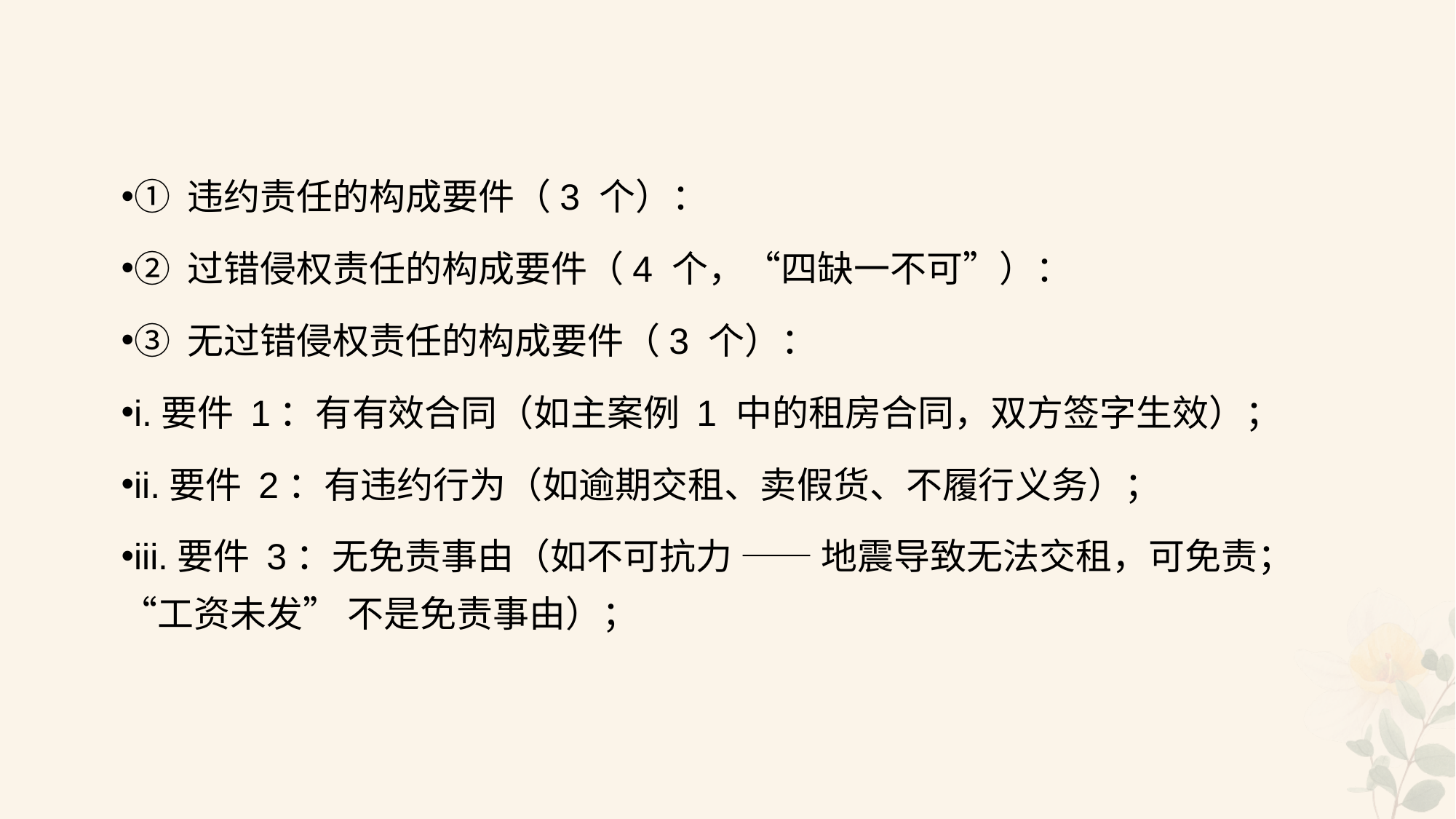

#
① 违约责任的构成要件（3 个）：
② 过错侵权责任的构成要件（4 个，“四缺一不可”）：
③ 无过错侵权责任的构成要件（3 个）：
i.要件 1：有有效合同（如主案例 1 中的租房合同，双方签字生效）；
ii.要件 2：有违约行为（如逾期交租、卖假货、不履行义务）；
iii.要件 3：无免责事由（如不可抗力 —— 地震导致无法交租，可免责；“工资未发” 不是免责事由）；